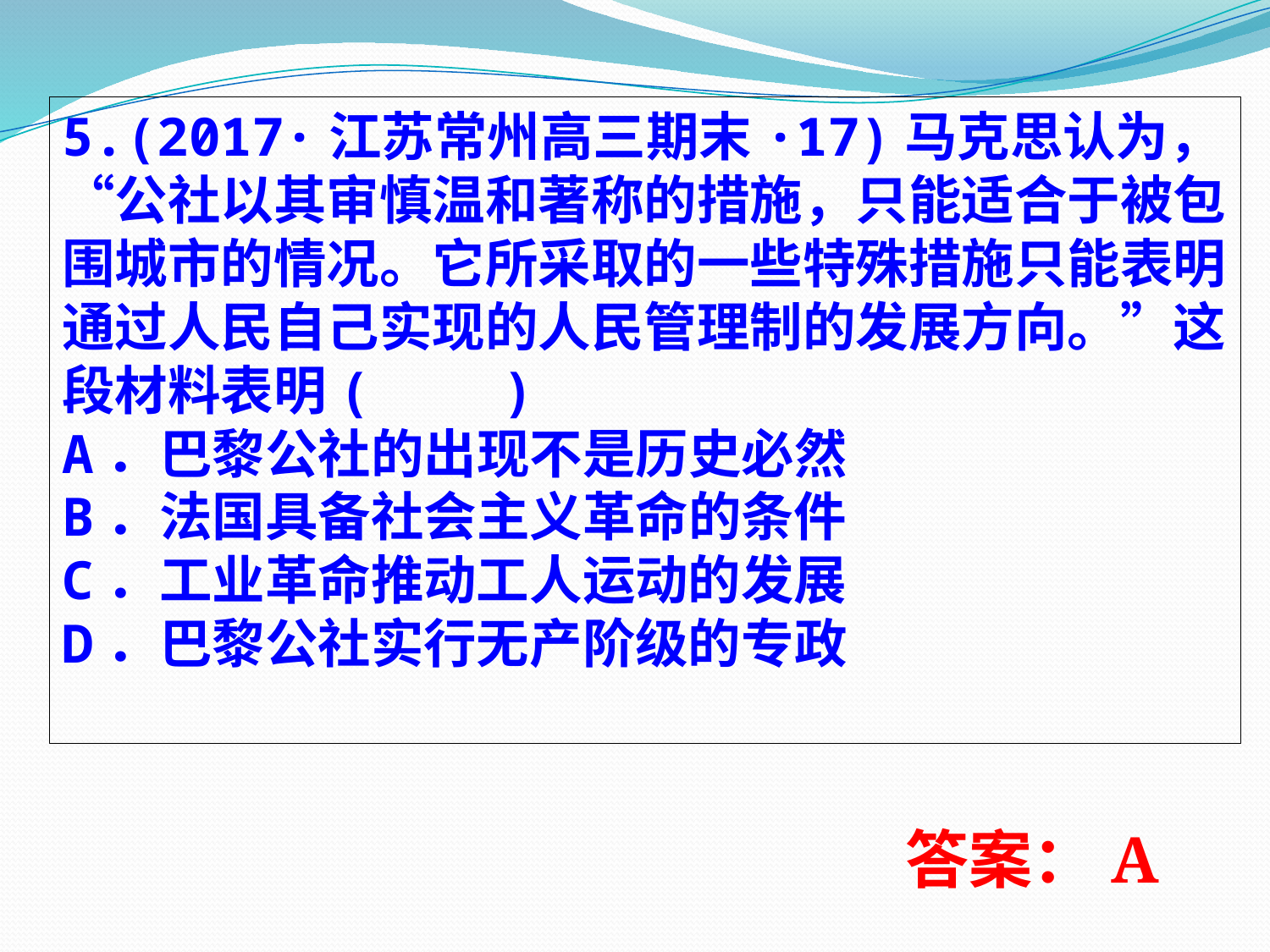

5.(2017·江苏常州高三期末·17)马克思认为，“公社以其审慎温和著称的措施，只能适合于被包围城市的情况。它所采取的一些特殊措施只能表明通过人民自己实现的人民管理制的发展方向。”这段材料表明(　　)
A．巴黎公社的出现不是历史必然
B．法国具备社会主义革命的条件
C．工业革命推动工人运动的发展
D．巴黎公社实行无产阶级的专政

答案：A